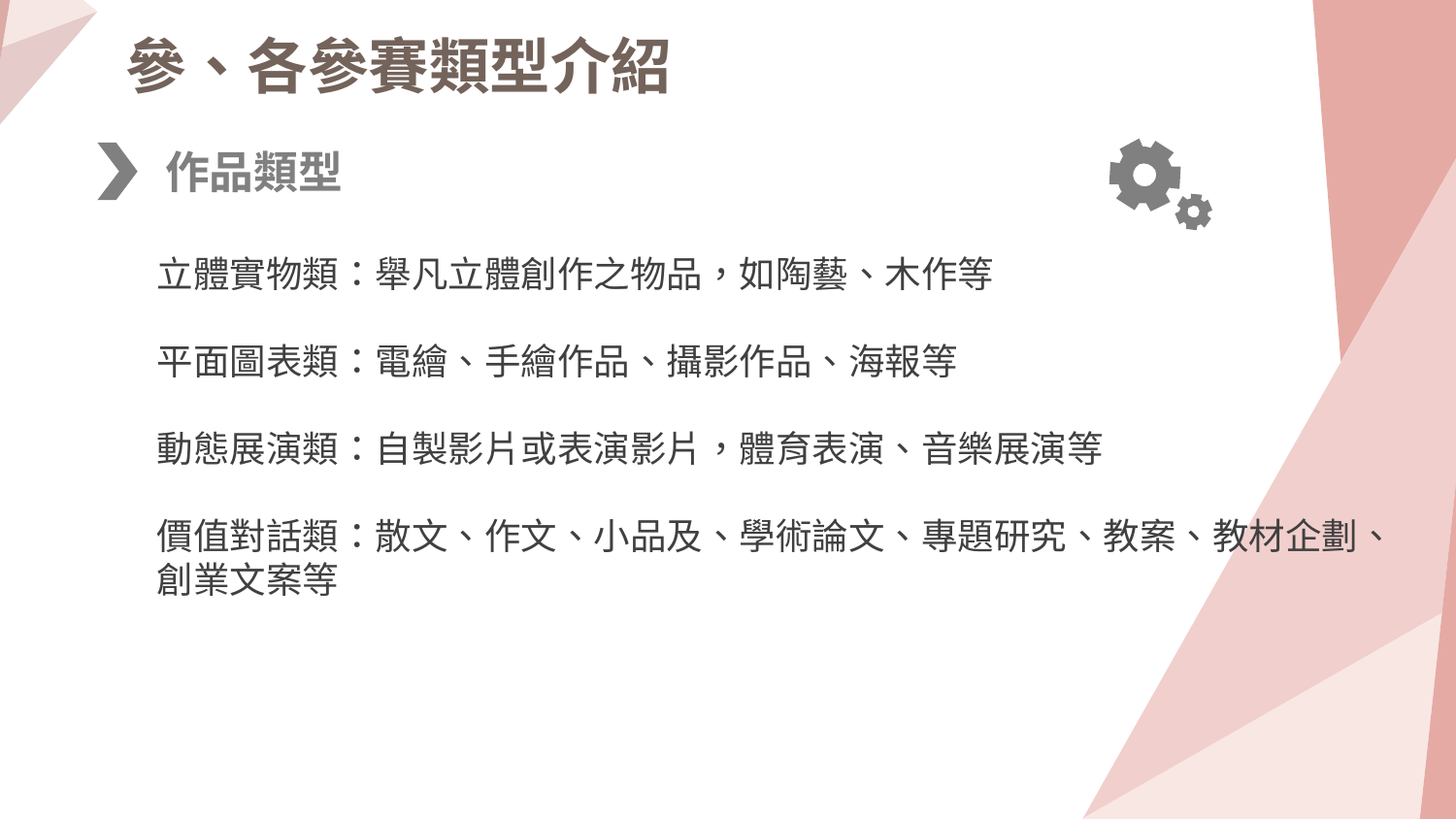

參、各參賽類型介紹
 作品類型

立體實物類：舉凡立體創作之物品，如陶藝、木作等

平面圖表類：電繪、手繪作品、攝影作品、海報等

動態展演類：自製影片或表演影片，體育表演、音樂展演等

價值對話類：散文、作文、小品及、學術論文、專題研究、教案、教材企劃、創業文案等